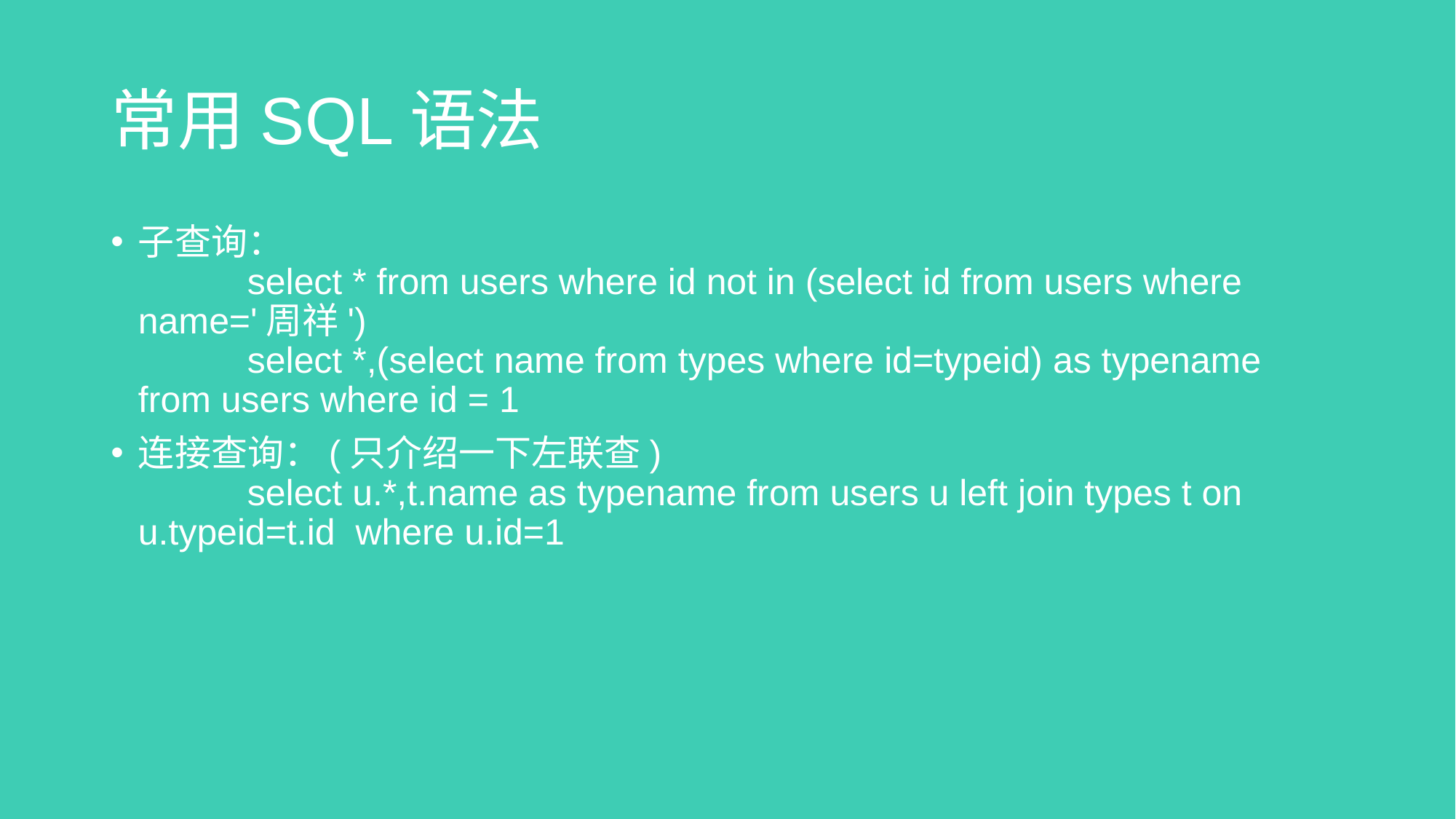

# 常用SQL语法
子查询：
	select * from users where id not in (select id from users where name='周祥')
	select *,(select name from types where id=typeid) as typename from users where id = 1
连接查询：(只介绍一下左联查)
	select u.*,t.name as typename from users u left join types t on u.typeid=t.id  where u.id=1